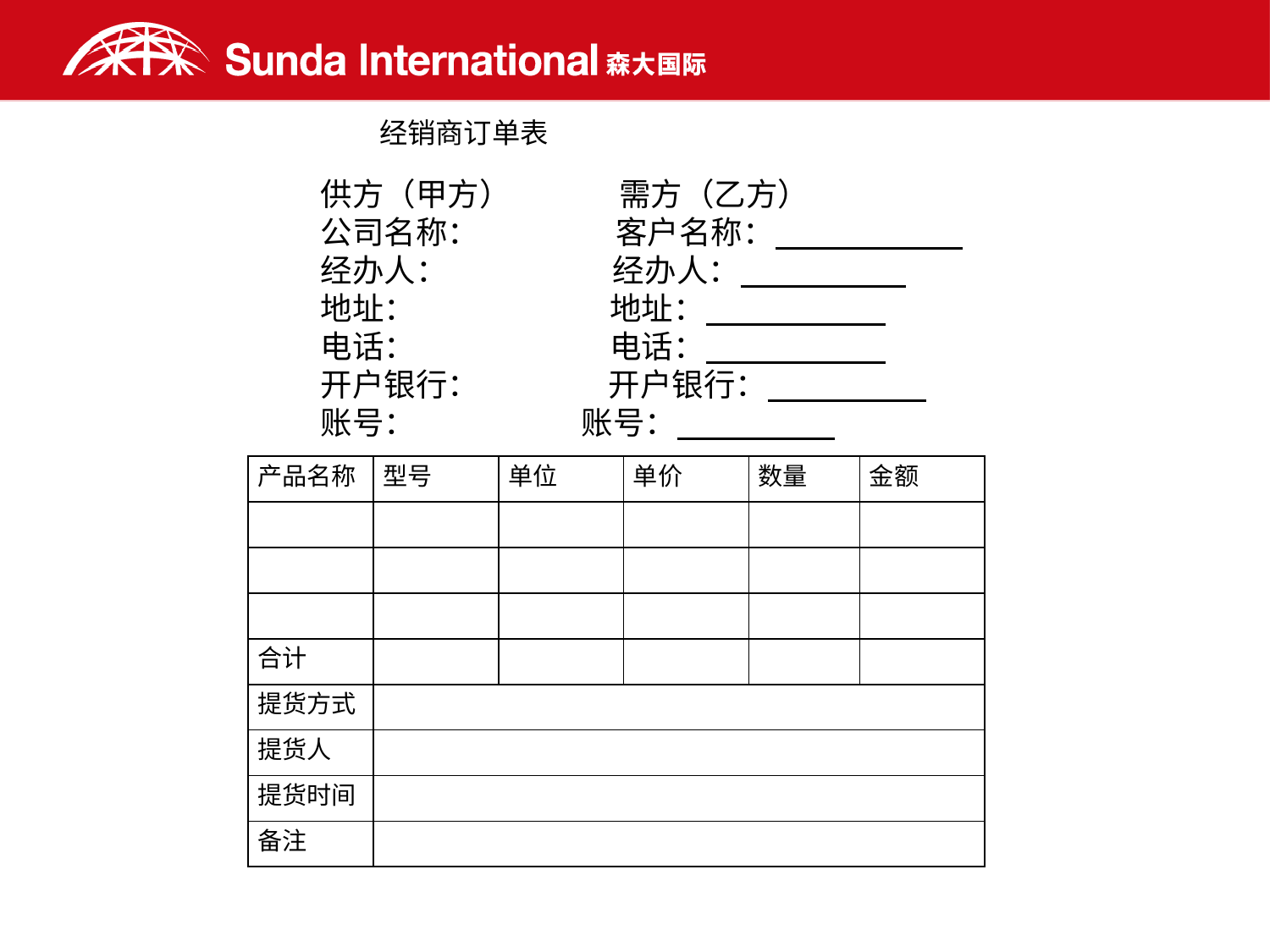

经销商订单表
供方（甲方）               需方（乙方）
公司名称：                   客户名称：
经办人：                       经办人：
地址：                           地址：
电话：                           电话：
开户银行：                  开户银行：
账号：                       账号：
| 产品名称 | 型号 | 单位 | 单价 | 数量 | 金额 |
| --- | --- | --- | --- | --- | --- |
|  |  |  |  |  |  |
|  |  |  |  |  |  |
|  |  |  |  |  |  |
| 合计 |  |  |  |  |  |
| 提货方式 |  |  |  |  |  |
| 提货人 |  |  |  |  |  |
| 提货时间 |  |  |  |  |  |
| 备注 |  |  |  |  |  |